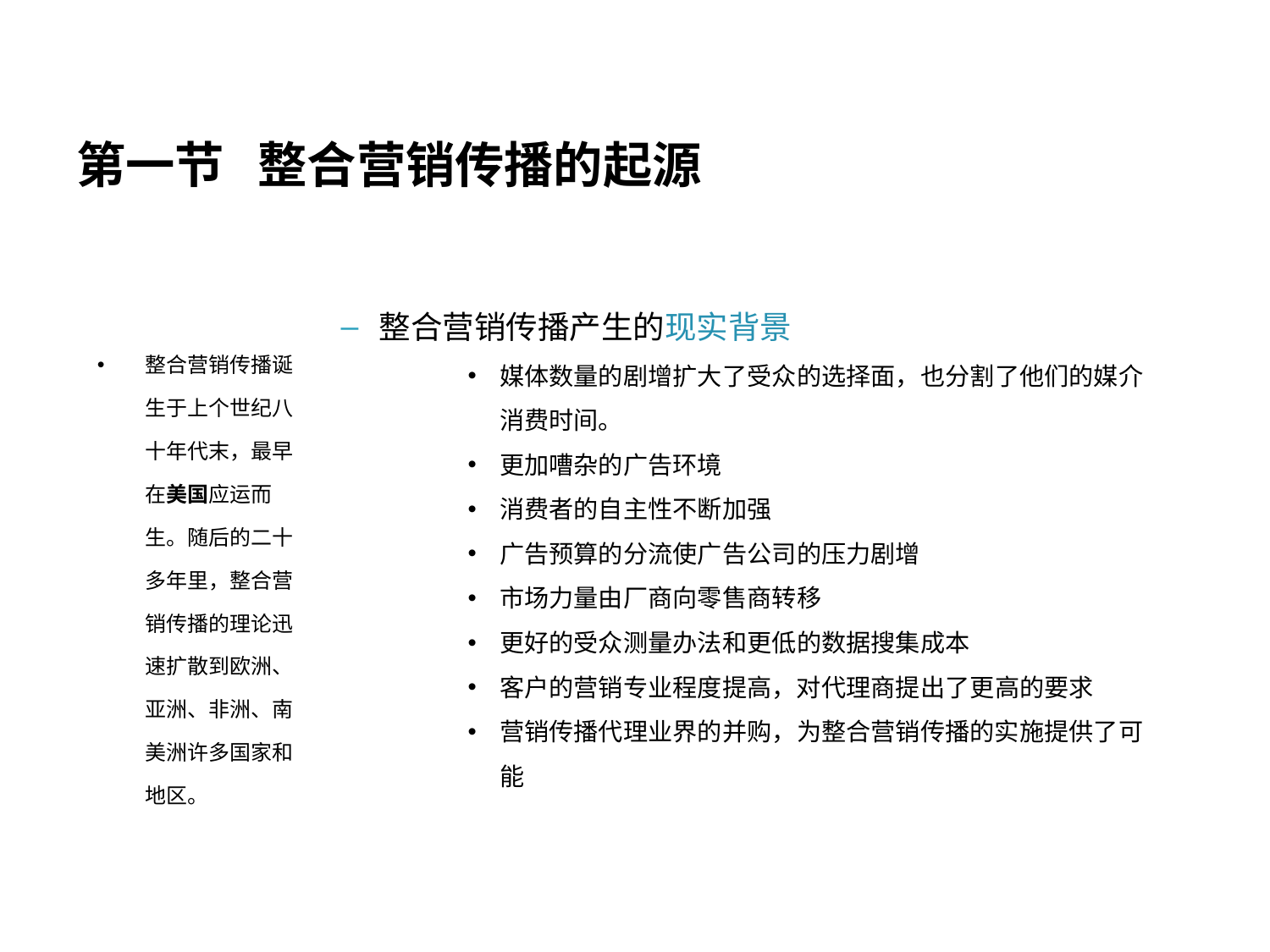

# 第一节   整合营销传播的起源
整合营销传播产生的现实背景
媒体数量的剧增扩大了受众的选择面，也分割了他们的媒介消费时间。
更加嘈杂的广告环境
消费者的自主性不断加强
广告预算的分流使广告公司的压力剧增
市场力量由厂商向零售商转移
更好的受众测量办法和更低的数据搜集成本
客户的营销专业程度提高，对代理商提出了更高的要求
营销传播代理业界的并购，为整合营销传播的实施提供了可能
整合营销传播诞生于上个世纪八十年代末，最早在美国应运而生。随后的二十多年里，整合营销传播的理论迅速扩散到欧洲、亚洲、非洲、南美洲许多国家和地区。